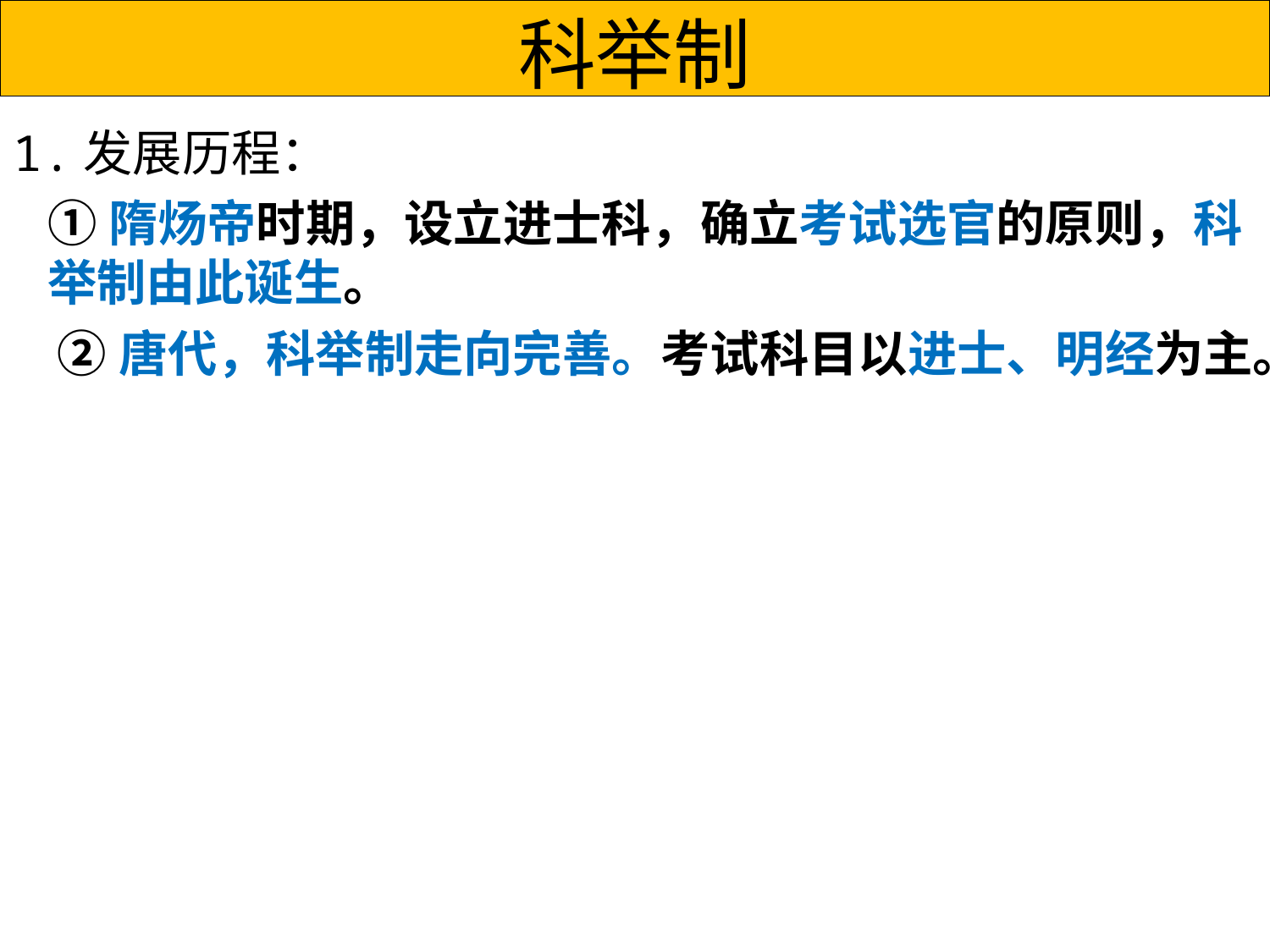

科举制
1.发展历程：
①隋炀帝时期，设立进士科，确立考试选官的原则，科举制由此诞生。
②唐代，科举制走向完善。考试科目以进士、明经为主。